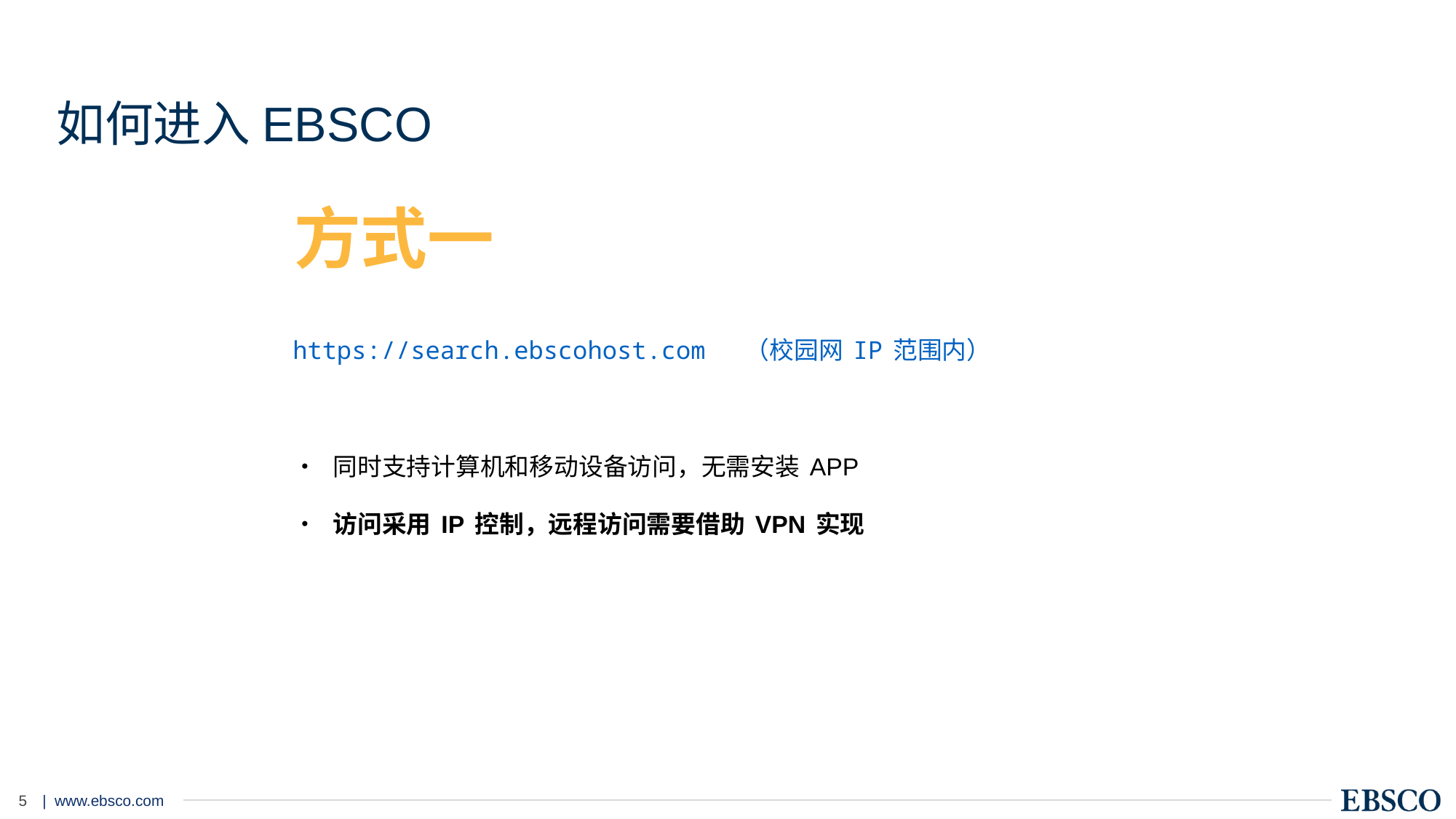

# 如何进入EBSCO
方式一
https://search.ebscohost.com  （校园网IP范围内）

• 同时支持计算机和移动设备访问，无需安装APP
• 访问采用IP控制，远程访问需要借助VPN实现